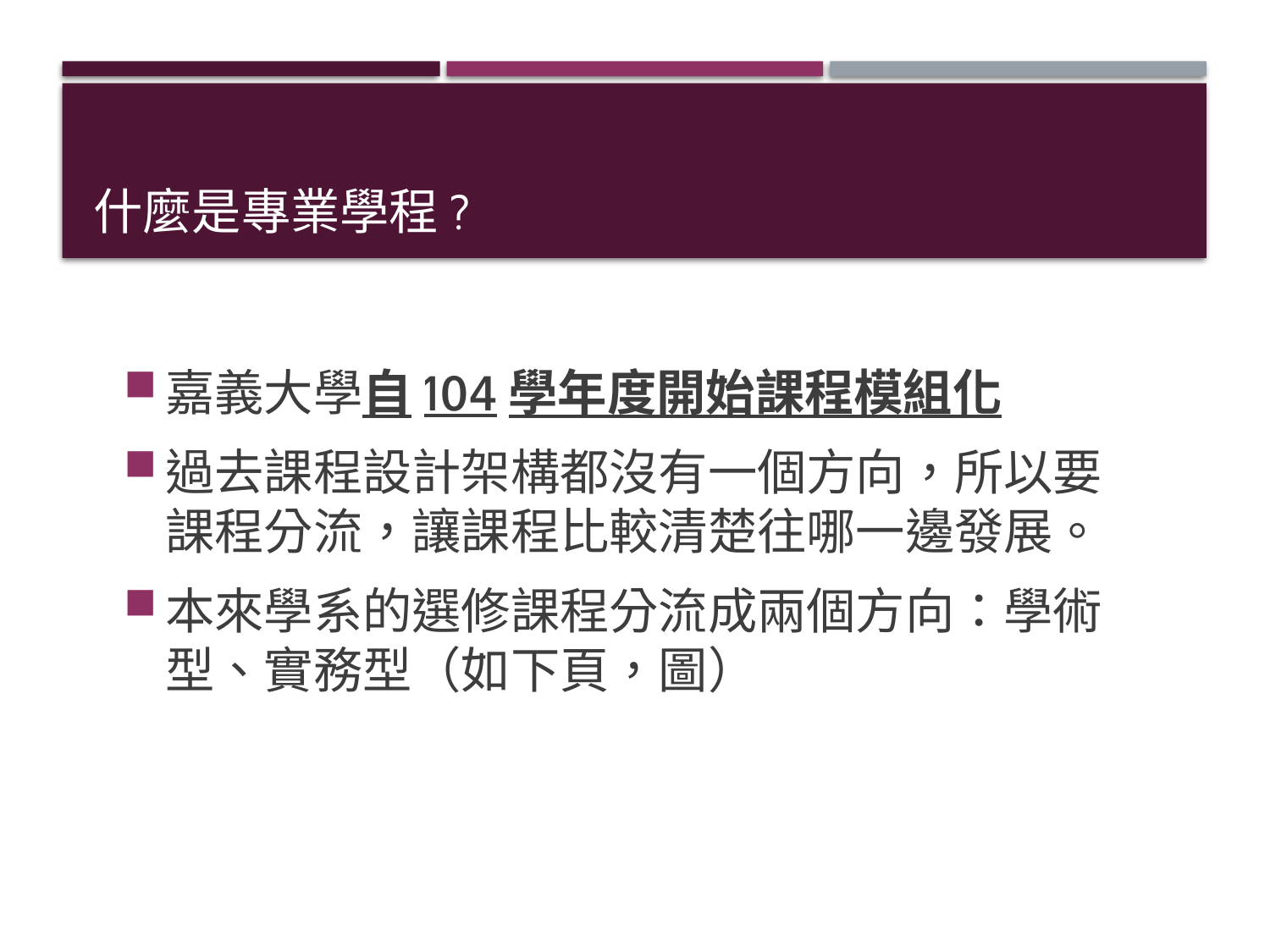

# 什麼是專業學程?
嘉義大學自104學年度開始課程模組化
過去課程設計架構都沒有一個方向，所以要課程分流，讓課程比較清楚往哪一邊發展。
本來學系的選修課程分流成兩個方向：學術型、實務型（如下頁，圖）